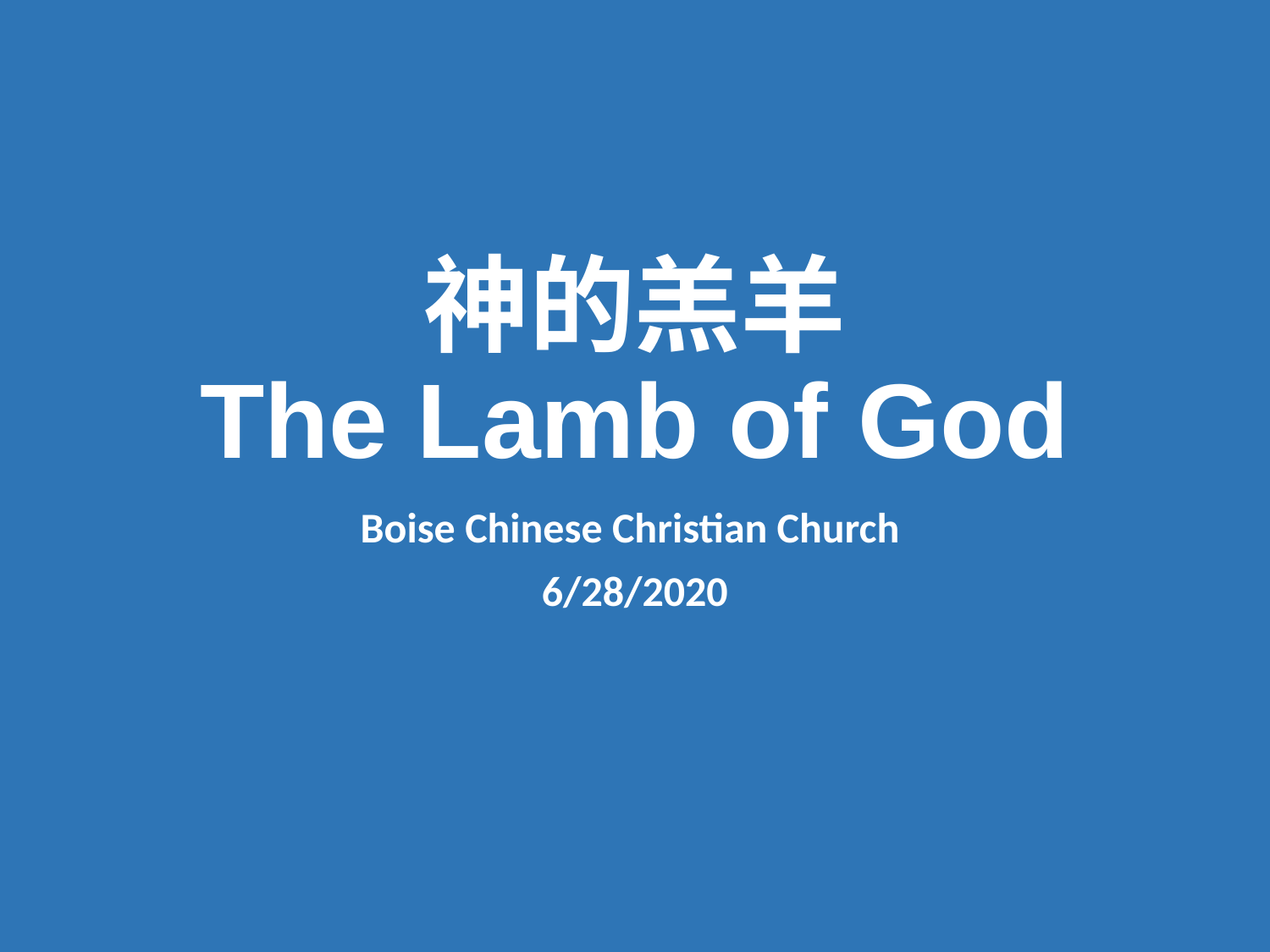

# 神的羔羊 The Lamb of God
Boise Chinese Christian Church
6/28/2020